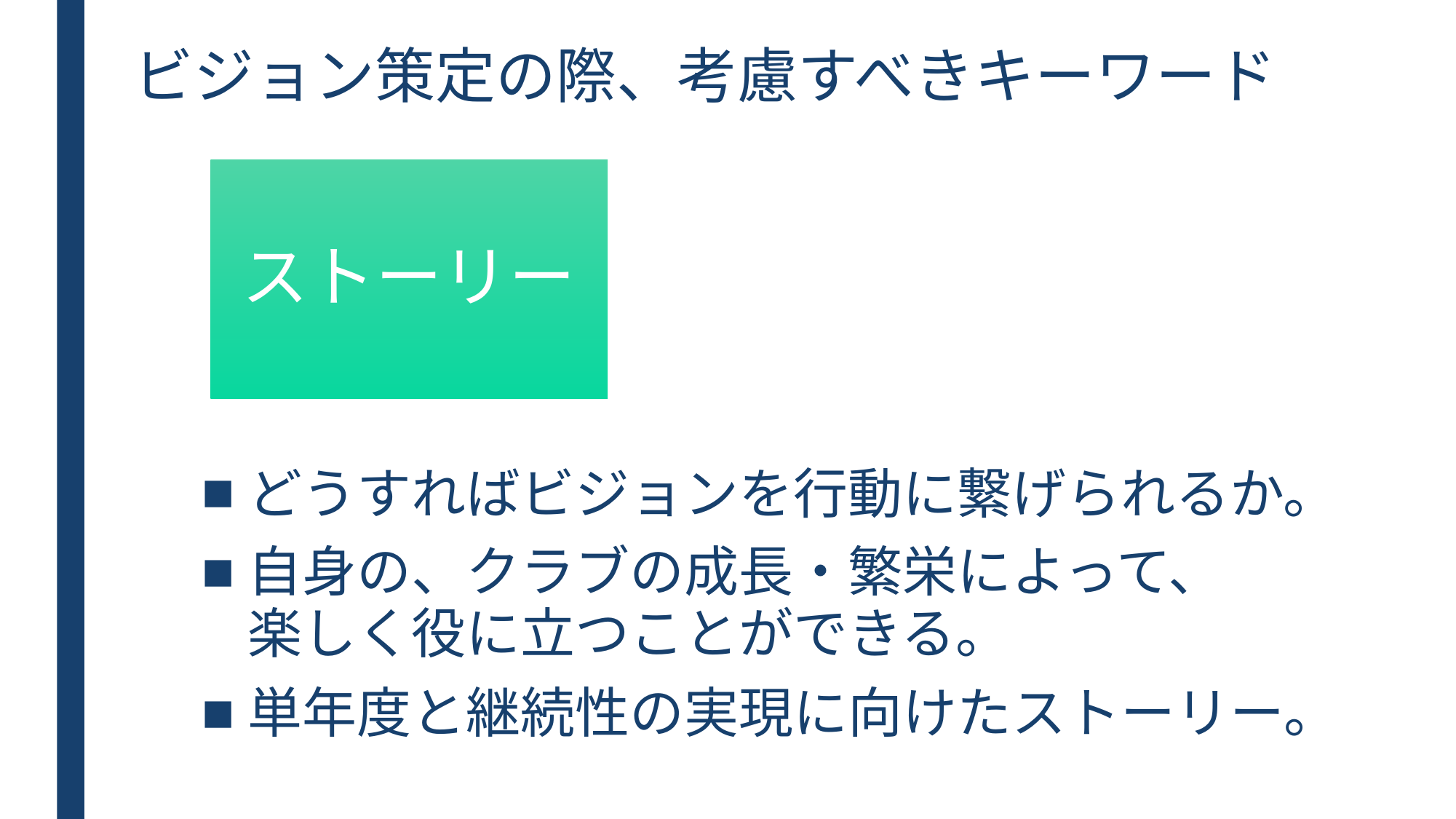

# ビジョン策定の際、考慮すべきキーワード

ストーリー
どうすればビジョンを行動に繋げられるか。
自身の、クラブの成長・繁栄によって、
楽しく役に立つことができる。
単年度と継続性の実現に向けたストーリー。